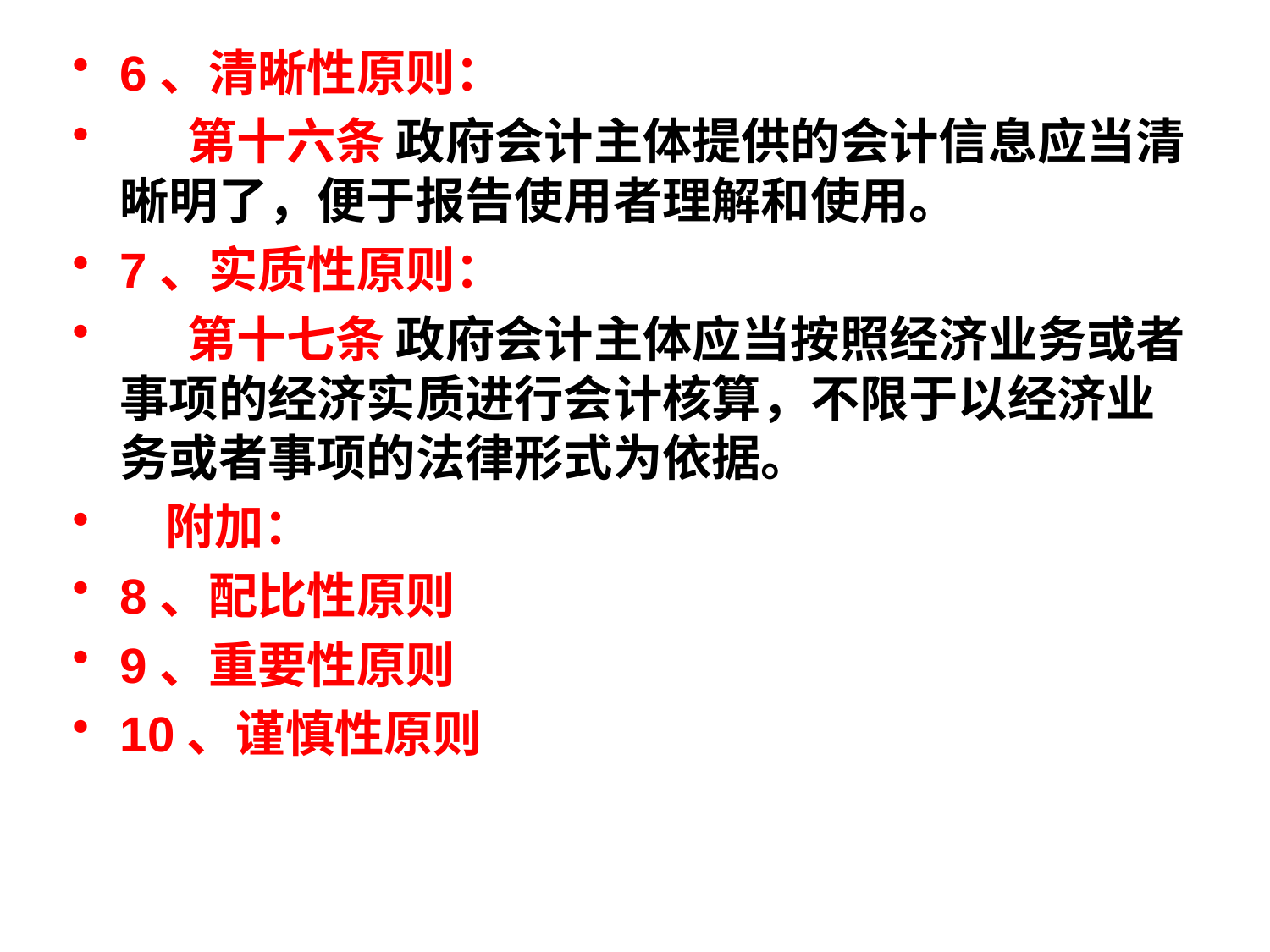

6、清晰性原则：
     第十六条 政府会计主体提供的会计信息应当清晰明了，便于报告使用者理解和使用。
7、实质性原则：
     第十七条 政府会计主体应当按照经济业务或者事项的经济实质进行会计核算，不限于以经济业务或者事项的法律形式为依据。
   附加：
8、配比性原则
9、重要性原则
10、谨慎性原则